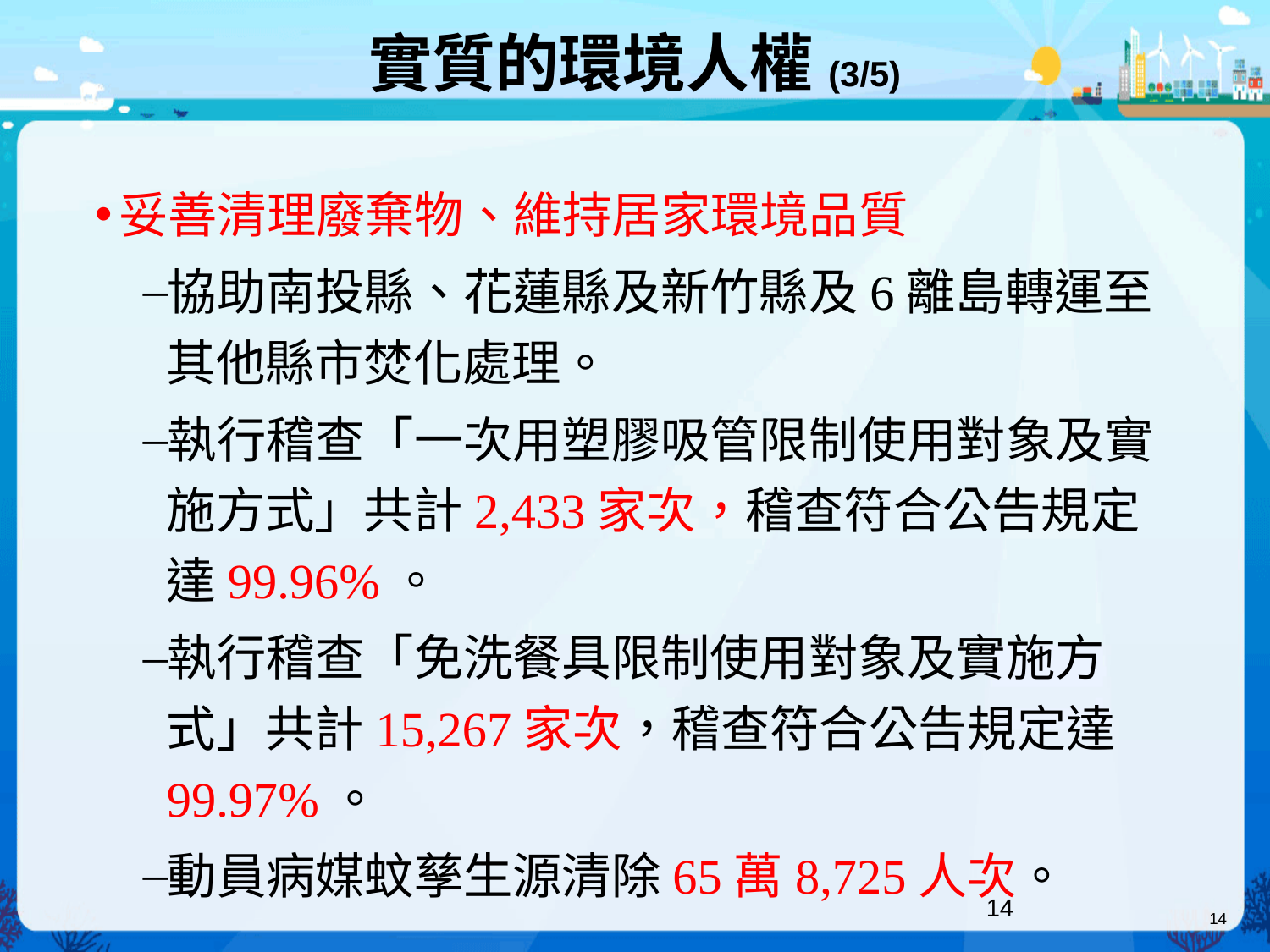

實質的環境人權(3/5)
妥善清理廢棄物、維持居家環境品質
協助南投縣、花蓮縣及新竹縣及6離島轉運至其他縣市焚化處理。
執行稽查「一次用塑膠吸管限制使用對象及實施方式」共計2,433家次，稽查符合公告規定達99.96%。
執行稽查「免洗餐具限制使用對象及實施方式」共計15,267家次，稽查符合公告規定達99.97%。
動員病媒蚊孳生源清除65萬8,725人次。
14